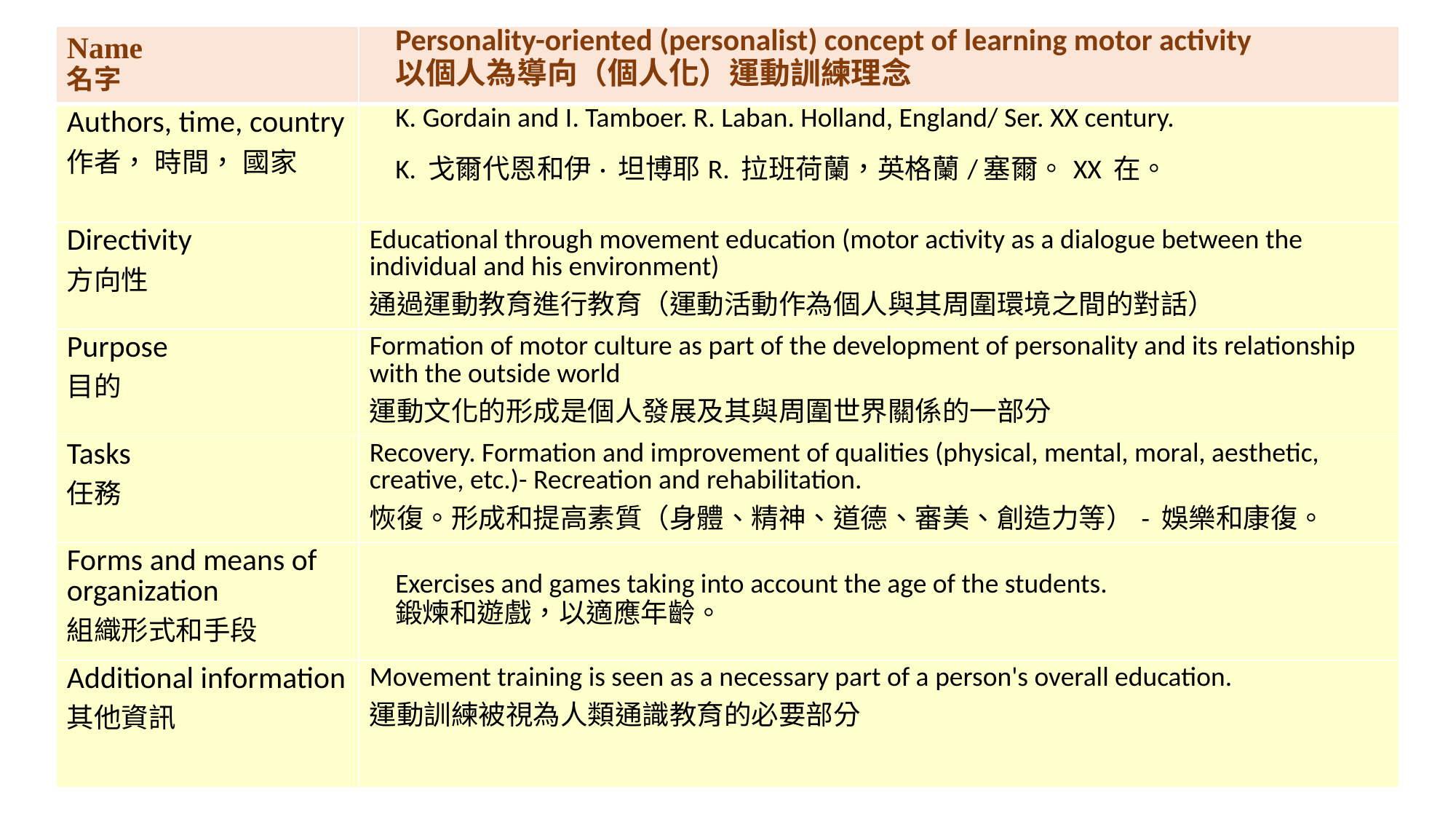

| Name 名字 | Personality-oriented (personalist) concept of learning motor activity 以個人為導向（個人化）運動訓練理念 |
| --- | --- |
| Authors, time, country 作者， 時間， 國家 | K. Gordain and I. Tamboer. R. Laban. Holland, England/ Ser. XX century. K. 戈爾代恩和伊· 坦博耶R. 拉班荷蘭，英格蘭/塞爾。XX 在。 |
| Directivity 方向性 | Educational through movement education (motor activity as a dialogue between the individual and his environment) 通過運動教育進行教育（運動活動作為個人與其周圍環境之間的對話） |
| Purpose 目的 | Formation of motor culture as part of the development of personality and its relationship with the outside world 運動文化的形成是個人發展及其與周圍世界關係的一部分 |
| Tasks 任務 | Recovery. Formation and improvement of qualities (physical, mental, moral, aesthetic, creative, etc.)- Recreation and rehabilitation. 恢復。形成和提高素質（身體、精神、道德、審美、創造力等）- 娛樂和康復。 |
| Forms and means of organization 組織形式和手段 | Exercises and games taking into account the age of the students. 鍛煉和遊戲，以適應年齡。 |
| Additional information 其他資訊 | Movement training is seen as a necessary part of a person's overall education. 運動訓練被視為人類通識教育的必要部分 |